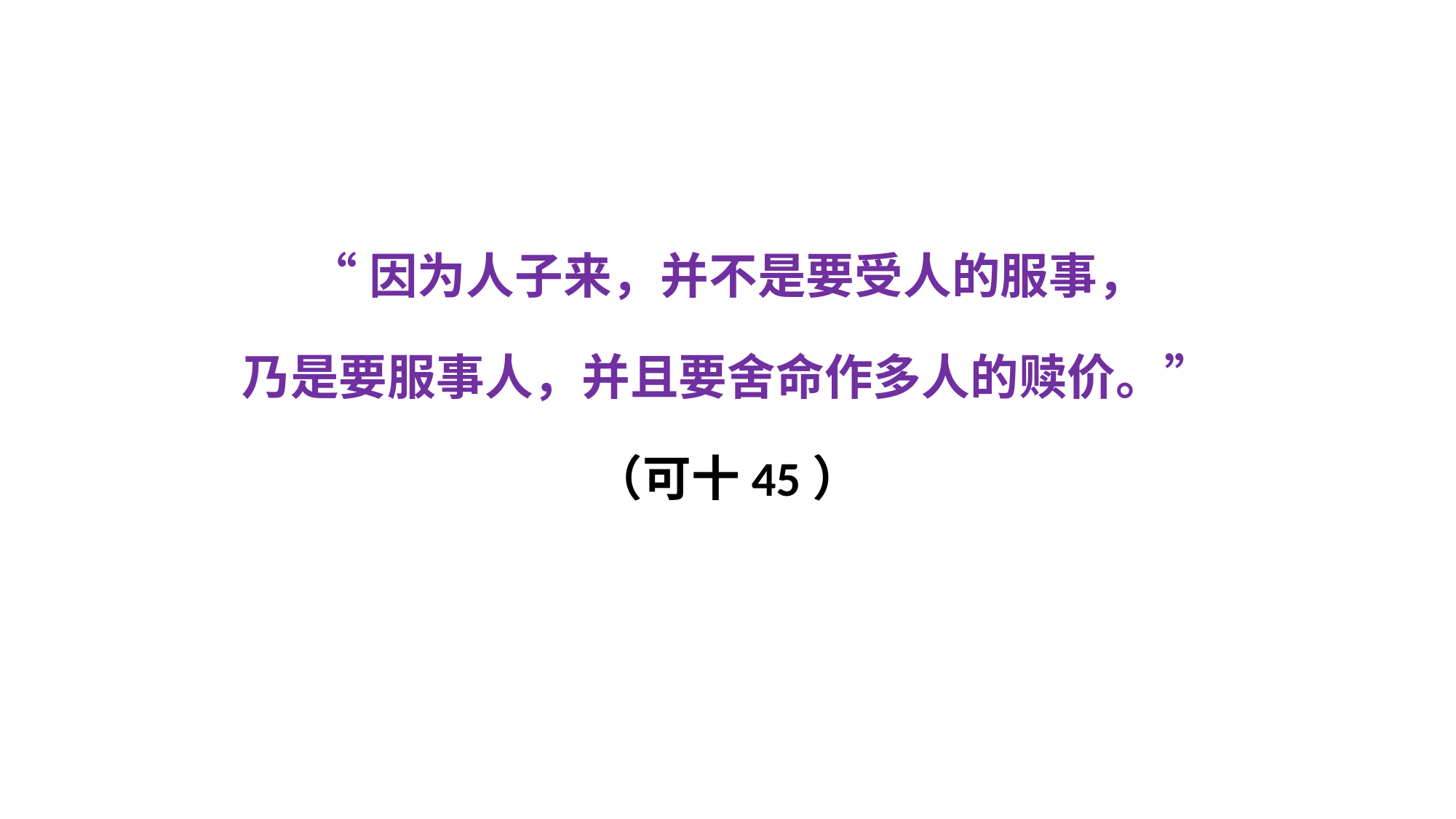

#
“因为人子来，并不是要受人的服事，
乃是要服事人，并且要舍命作多人的赎价。”
（可十45）